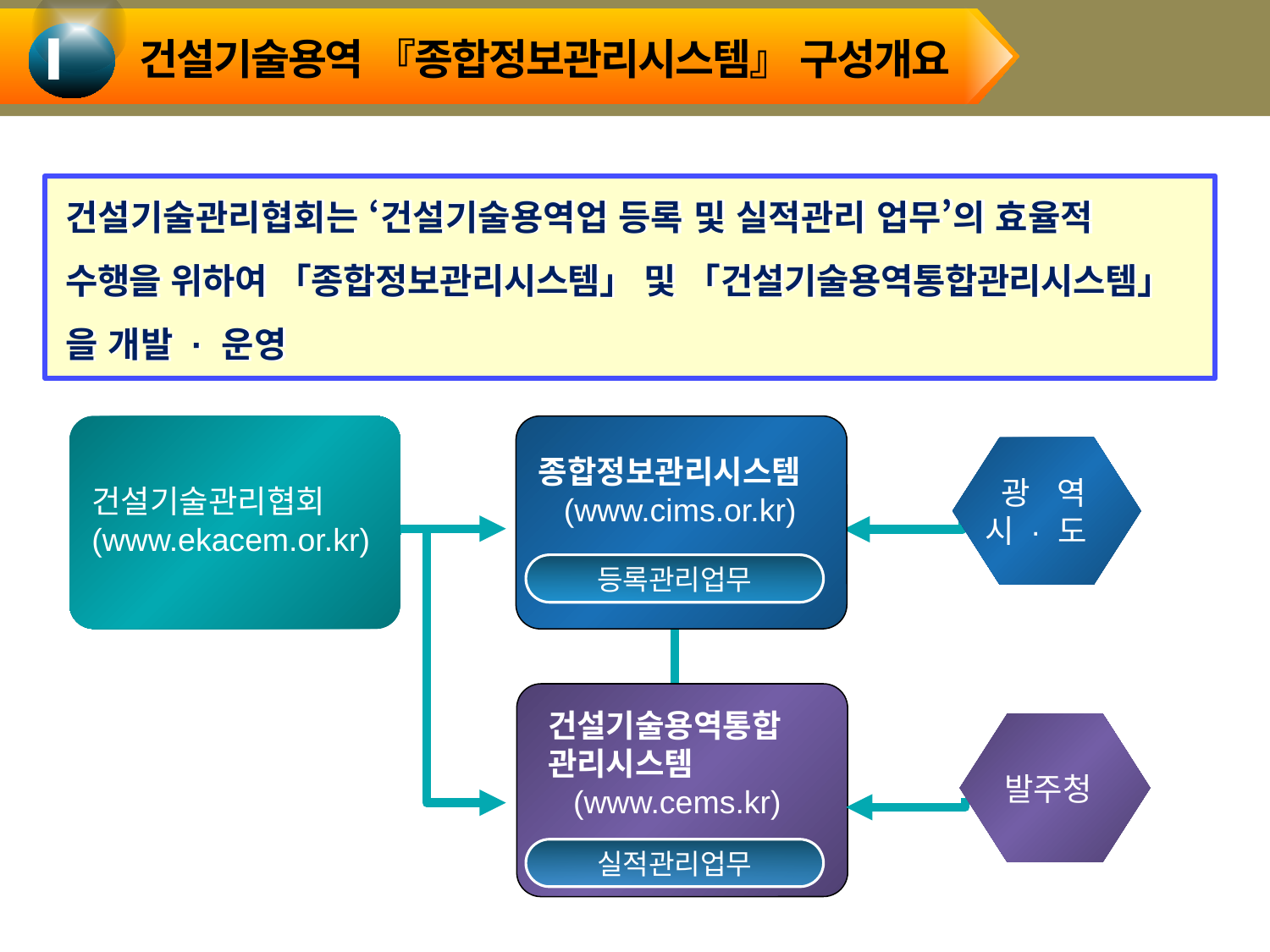

건설기술용역 『종합정보관리시스템』 구성개요

Ⅰ

건설기술관리협회는 ‘건설기술용역업 등록 및 실적관리 업무’의 효율적
수행을 위하여 「종합정보관리시스템」 및 「건설기술용역통합관리시스템」
을 개발 · 운영

건설기술관리협회
(www.ekacem.or.kr)

종합정보관리시스템
  (www.cims.or.kr)
등록관리업무

 광   역
시 · 도

건설기술용역통합
관리시스템
  (www.cems.kr)
실적관리업무

발주청